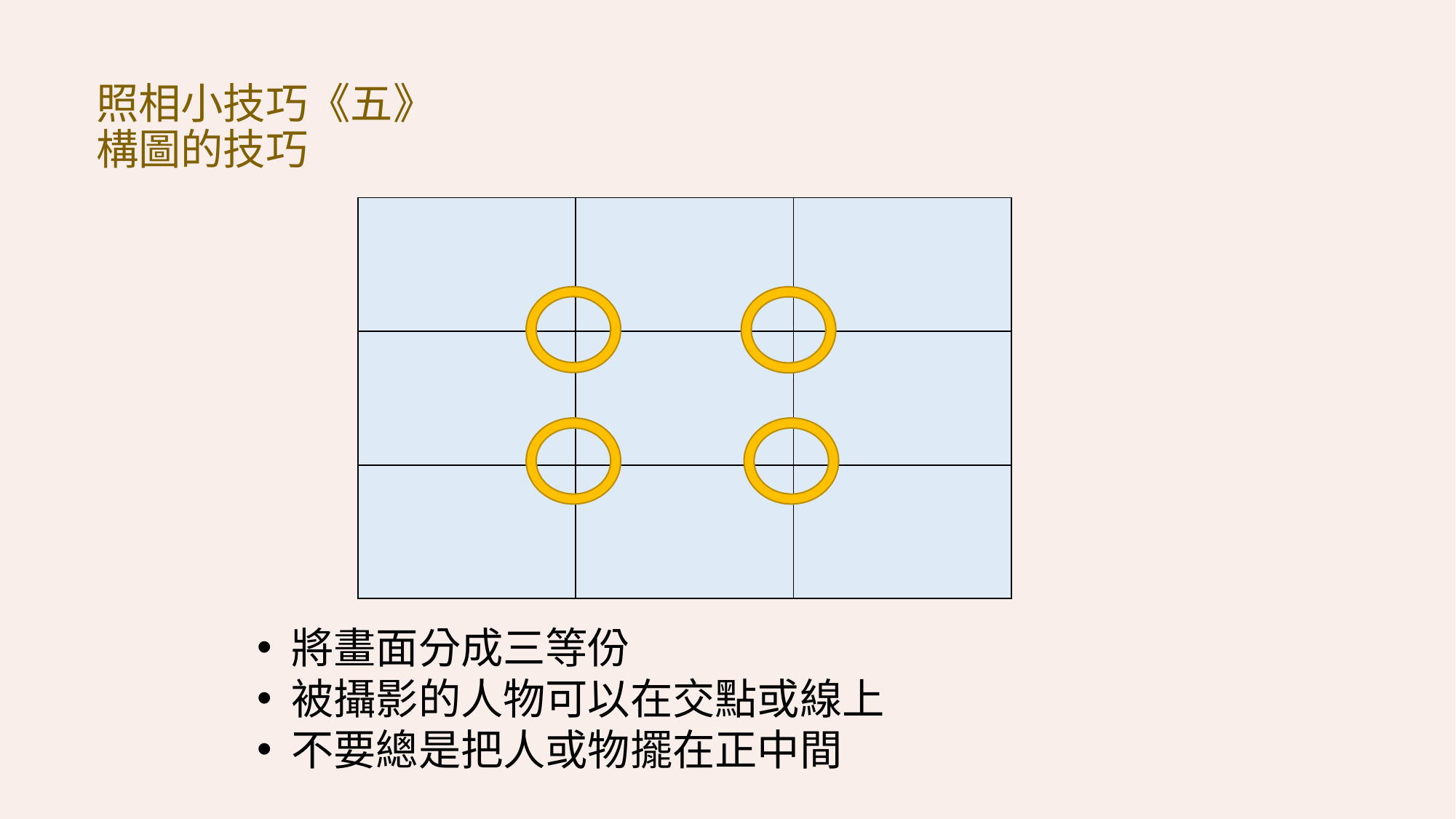

# 照相小技巧《五》 構圖的技巧

|  |  |  |
| --- | --- | --- |
|  |  |  |
|  |  |  |

將畫面分成三等份
被攝影的人物可以在交點或線上
不要總是把人或物擺在正中間